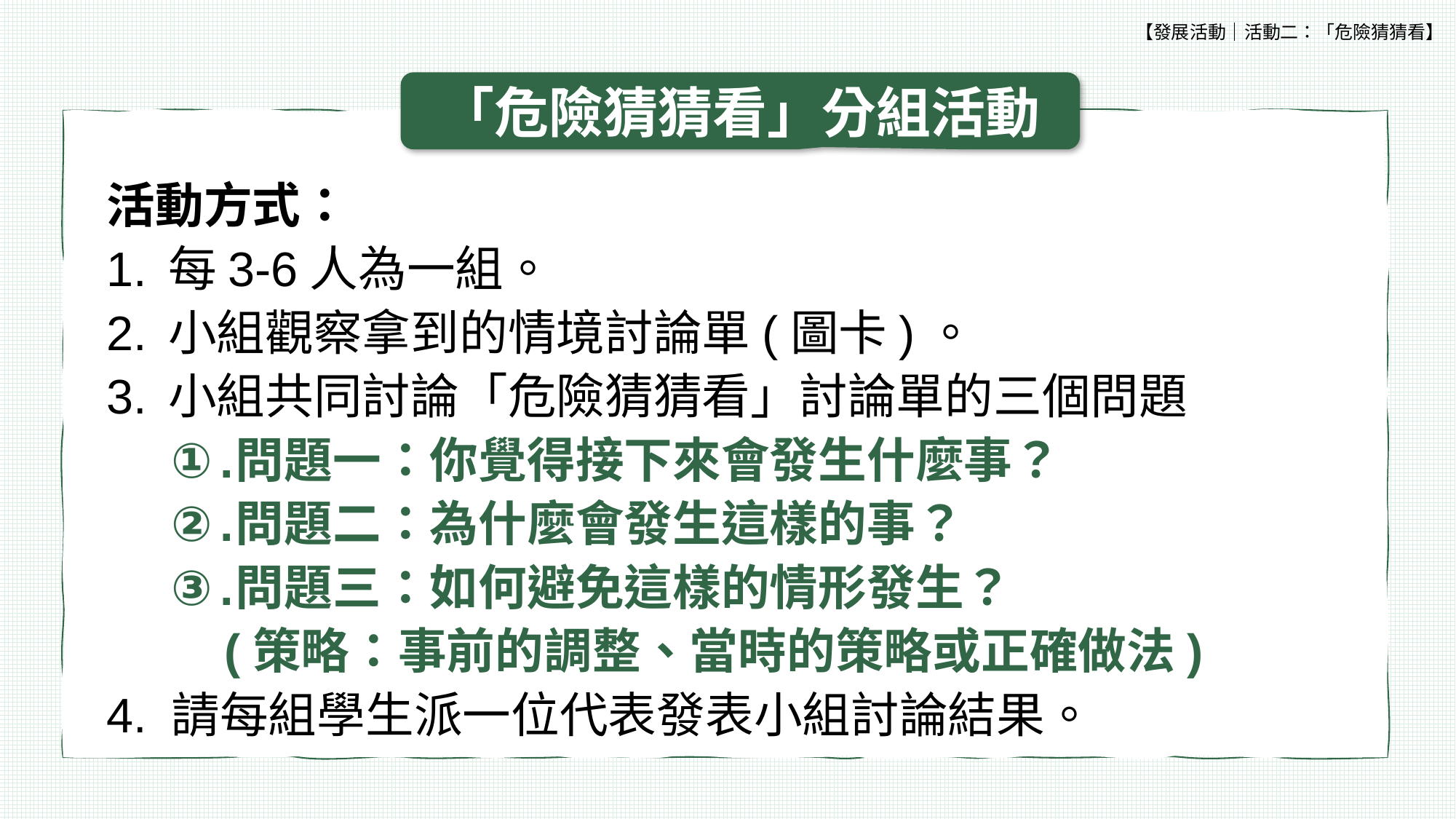

【發展活動│活動二：「危險猜猜看】
「危險猜猜看」分組活動

活動方式：
每3-6人為一組。
小組觀察拿到的情境討論單(圖卡)。
小組共同討論「危險猜猜看」討論單的三個問題
問題一：你覺得接下來會發生什麼事？
問題二：為什麼會發生這樣的事？
問題三：如何避免這樣的情形發生？
(策略：事前的調整、當時的策略或正確做法)
請每組學生派一位代表發表小組討論結果。